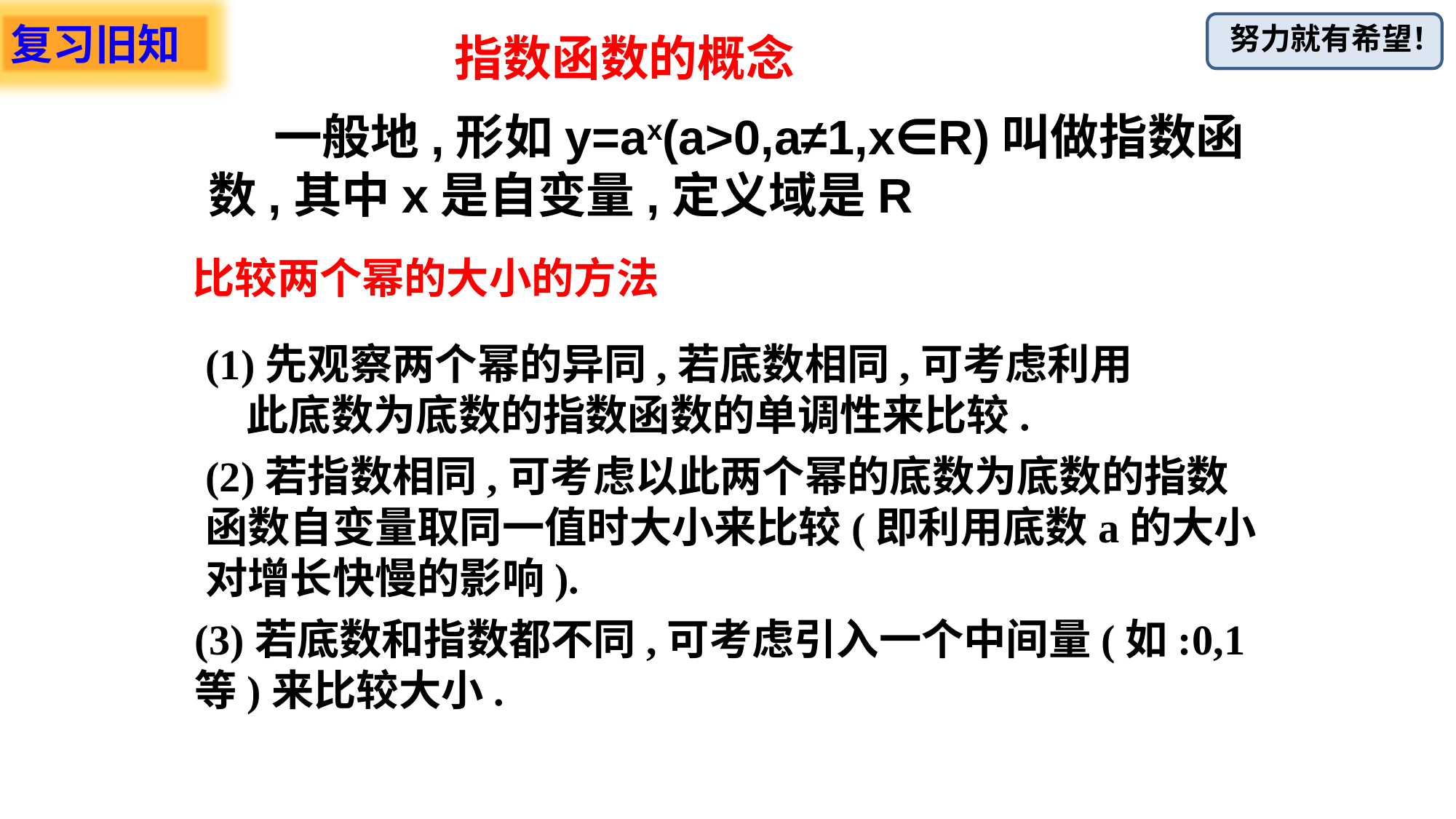

复习旧知
指数函数的概念
    一般地,形如y=ax(a>0,a≠1,x∈R)叫做指数函数,其中x是自变量,定义域是R
比较两个幂的大小的方法
(1)先观察两个幂的异同,若底数相同,可考虑利用此底数为底数的指数函数的单调性来比较.
(2)若指数相同,可考虑以此两个幂的底数为底数的指数
函数自变量取同一值时大小来比较(即利用底数a的大小
对增长快慢的影响).
(3)若底数和指数都不同,可考虑引入一个中间量(如:0,1
等)来比较大小.